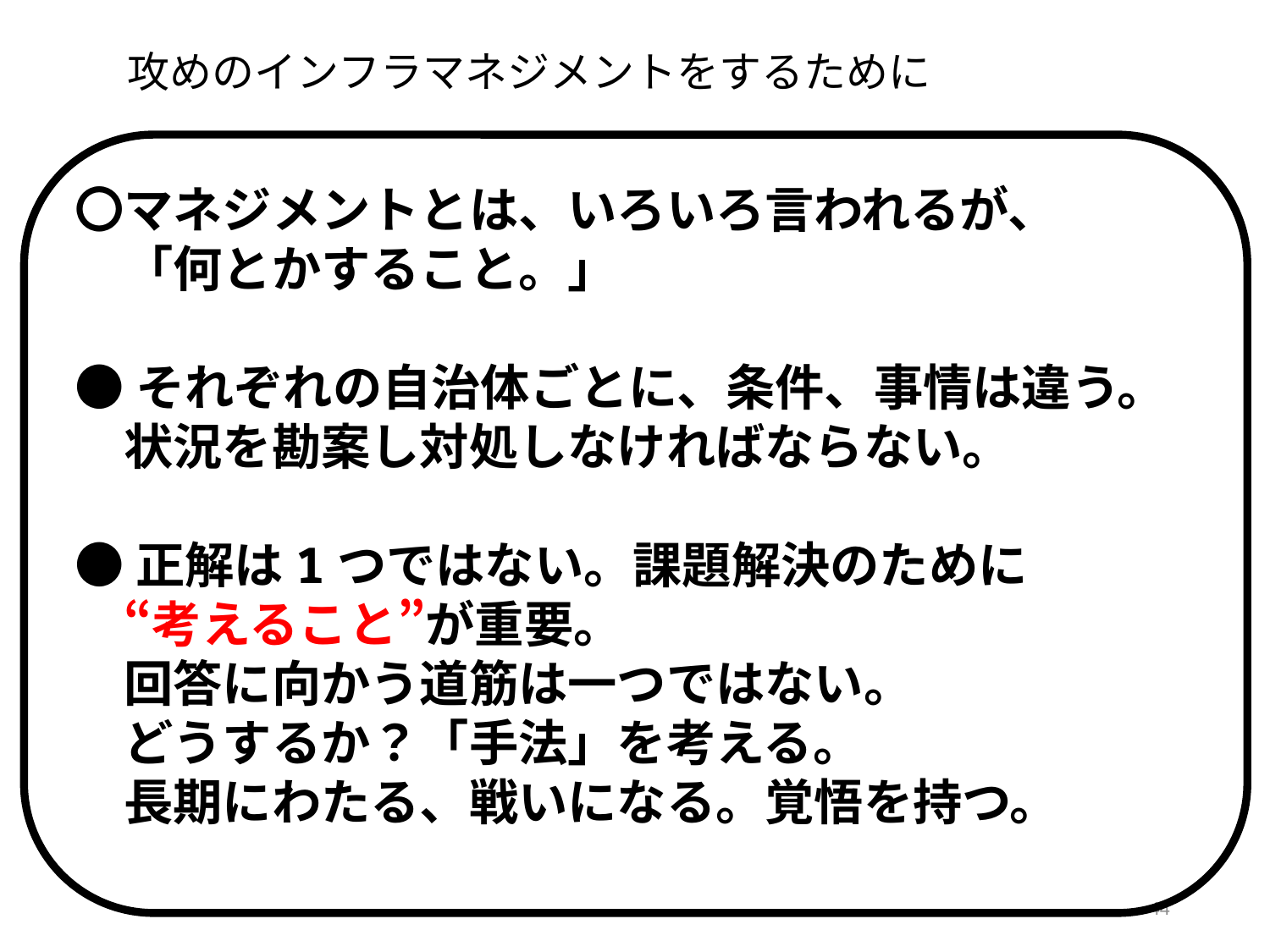

攻めのインフラマネジメントをするために
〇マネジメントとは、いろいろ言われるが、
　「何とかすること。」

●それぞれの自治体ごとに、条件、事情は違う。
　状況を勘案し対処しなければならない。

●正解は1つではない。課題解決のために
　“考えること”が重要。
　回答に向かう道筋は一つではない。
　どうするか？「手法」を考える。
　長期にわたる、戦いになる。覚悟を持つ。

44